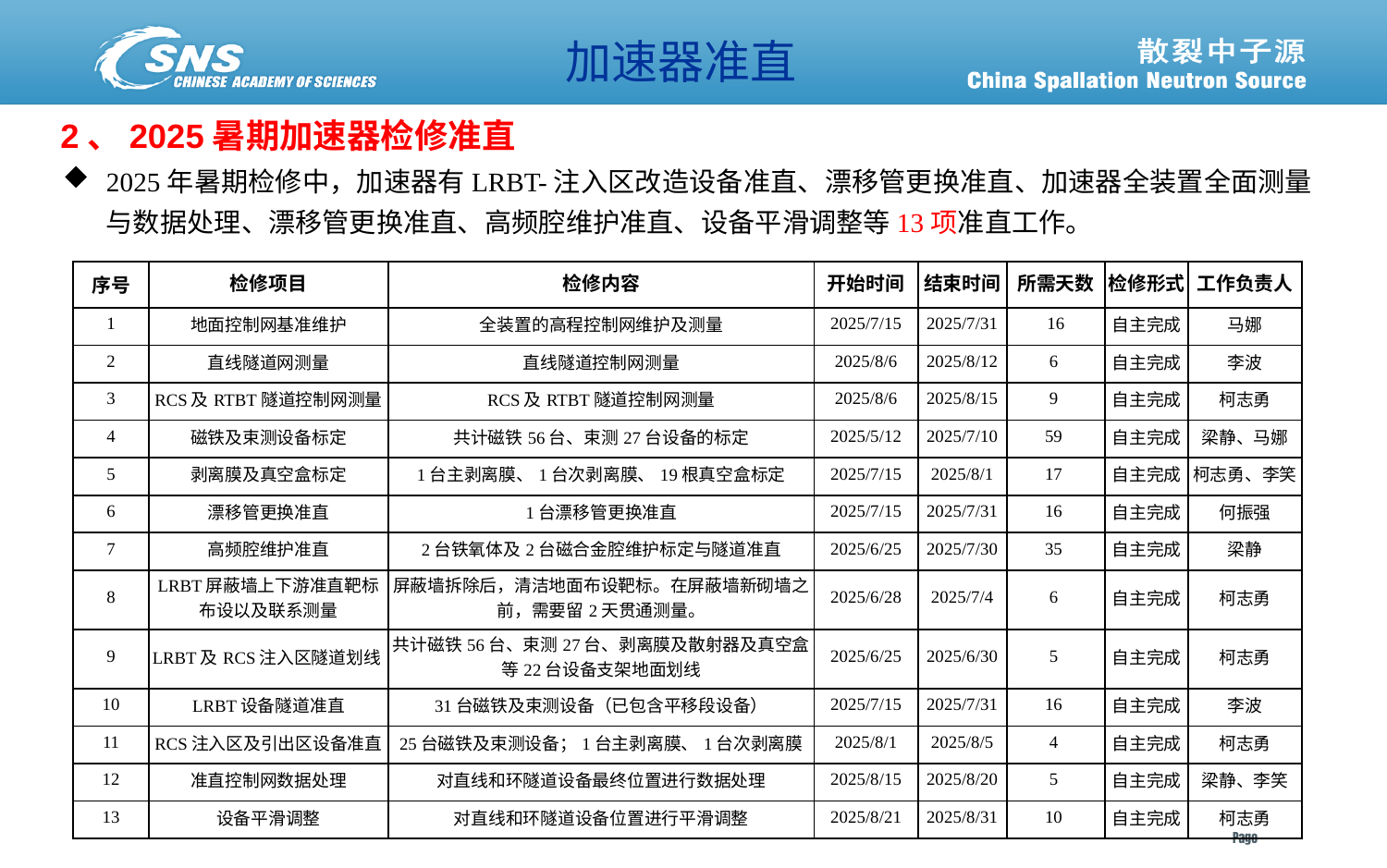

加速器准直
2、2025暑期加速器检修准直
2025年暑期检修中，加速器有LRBT-注入区改造设备准直、漂移管更换准直、加速器全装置全面测量与数据处理、漂移管更换准直、高频腔维护准直、设备平滑调整等13项准直工作。
| 序号 | 检修项目 | 检修内容 | 开始时间 | 结束时间 | 所需天数 | 检修形式 | 工作负责人 |
| --- | --- | --- | --- | --- | --- | --- | --- |
| 1 | 地面控制网基准维护 | 全装置的高程控制网维护及测量 | 2025/7/15 | 2025/7/31 | 16 | 自主完成 | 马娜 |
| 2 | 直线隧道网测量 | 直线隧道控制网测量 | 2025/8/6 | 2025/8/12 | 6 | 自主完成 | 李波 |
| 3 | RCS及RTBT隧道控制网测量 | RCS及RTBT隧道控制网测量 | 2025/8/6 | 2025/8/15 | 9 | 自主完成 | 柯志勇 |
| 4 | 磁铁及束测设备标定 | 共计磁铁56台、束测27台设备的标定 | 2025/5/12 | 2025/7/10 | 59 | 自主完成 | 梁静、马娜 |
| 5 | 剥离膜及真空盒标定 | 1台主剥离膜、1台次剥离膜、19根真空盒标定 | 2025/7/15 | 2025/8/1 | 17 | 自主完成 | 柯志勇、李笑 |
| 6 | 漂移管更换准直 | 1台漂移管更换准直 | 2025/7/15 | 2025/7/31 | 16 | 自主完成 | 何振强 |
| 7 | 高频腔维护准直 | 2台铁氧体及2台磁合金腔维护标定与隧道准直 | 2025/6/25 | 2025/7/30 | 35 | 自主完成 | 梁静 |
| 8 | LRBT屏蔽墙上下游准直靶标布设以及联系测量 | 屏蔽墙拆除后，清洁地面布设靶标。在屏蔽墙新砌墙之前，需要留2天贯通测量。 | 2025/6/28 | 2025/7/4 | 6 | 自主完成 | 柯志勇 |
| 9 | LRBT及RCS注入区隧道划线 | 共计磁铁56台、束测27台、剥离膜及散射器及真空盒等22台设备支架地面划线 | 2025/6/25 | 2025/6/30 | 5 | 自主完成 | 柯志勇 |
| 10 | LRBT设备隧道准直 | 31台磁铁及束测设备（已包含平移段设备） | 2025/7/15 | 2025/7/31 | 16 | 自主完成 | 李波 |
| 11 | RCS注入区及引出区设备准直 | 25台磁铁及束测设备；1台主剥离膜、1台次剥离膜 | 2025/8/1 | 2025/8/5 | 4 | 自主完成 | 柯志勇 |
| 12 | 准直控制网数据处理 | 对直线和环隧道设备最终位置进行数据处理 | 2025/8/15 | 2025/8/20 | 5 | 自主完成 | 梁静、李笑 |
| 13 | 设备平滑调整 | 对直线和环隧道设备位置进行平滑调整 | 2025/8/21 | 2025/8/31 | 10 | 自主完成 | 柯志勇 |
7